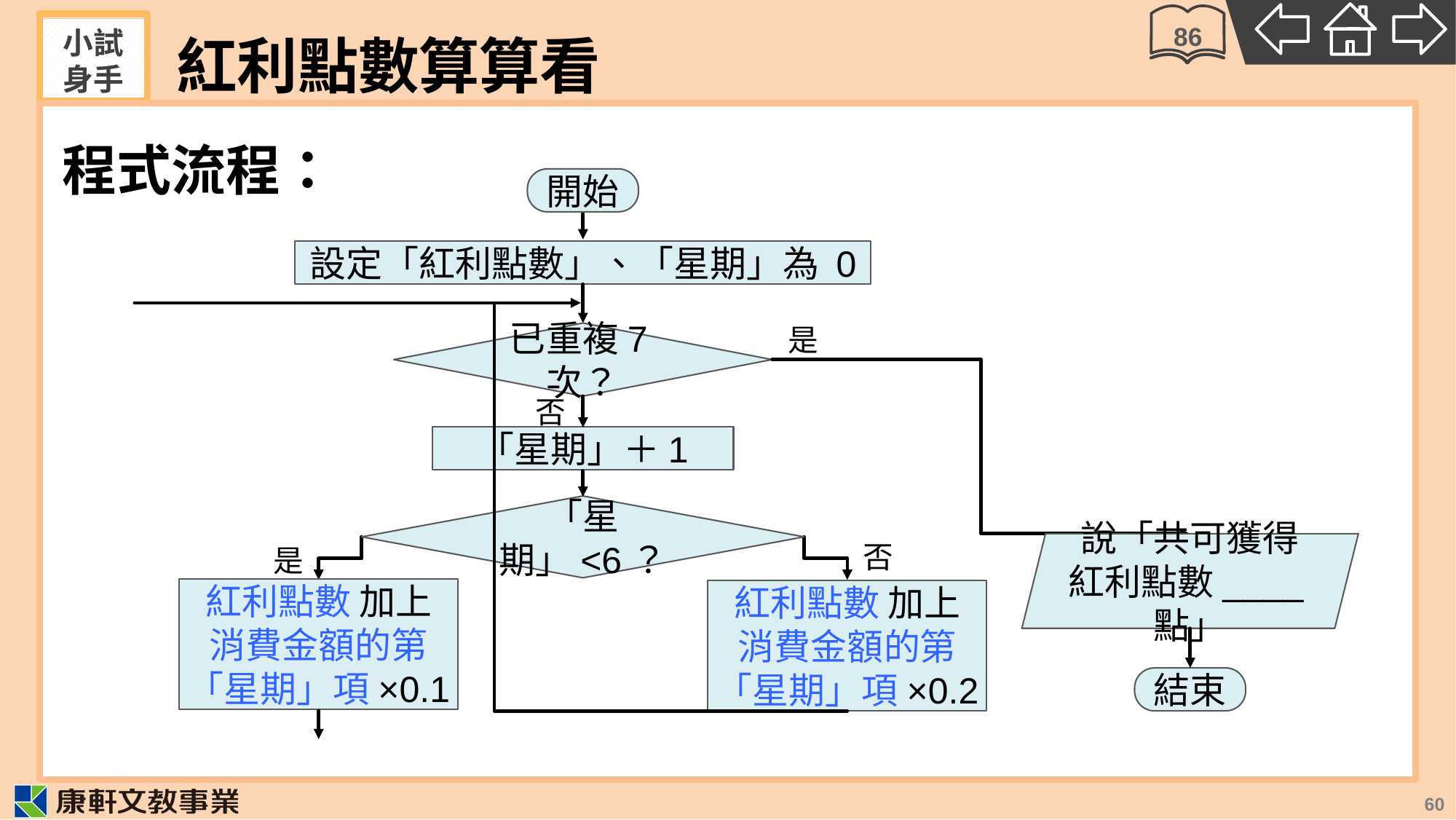

86
# 紅利點數算算看
程式流程：
開始
設定「紅利點數」、「星期」為 0
已重複7次？
「星期」＋1
「星期」<6？
否
是
紅利點數 加上 消費金額的第「星期」項×0.1
紅利點數 加上 消費金額的第「星期」項×0.2
是
否
說「共可獲得紅利點數____點」
結束
60